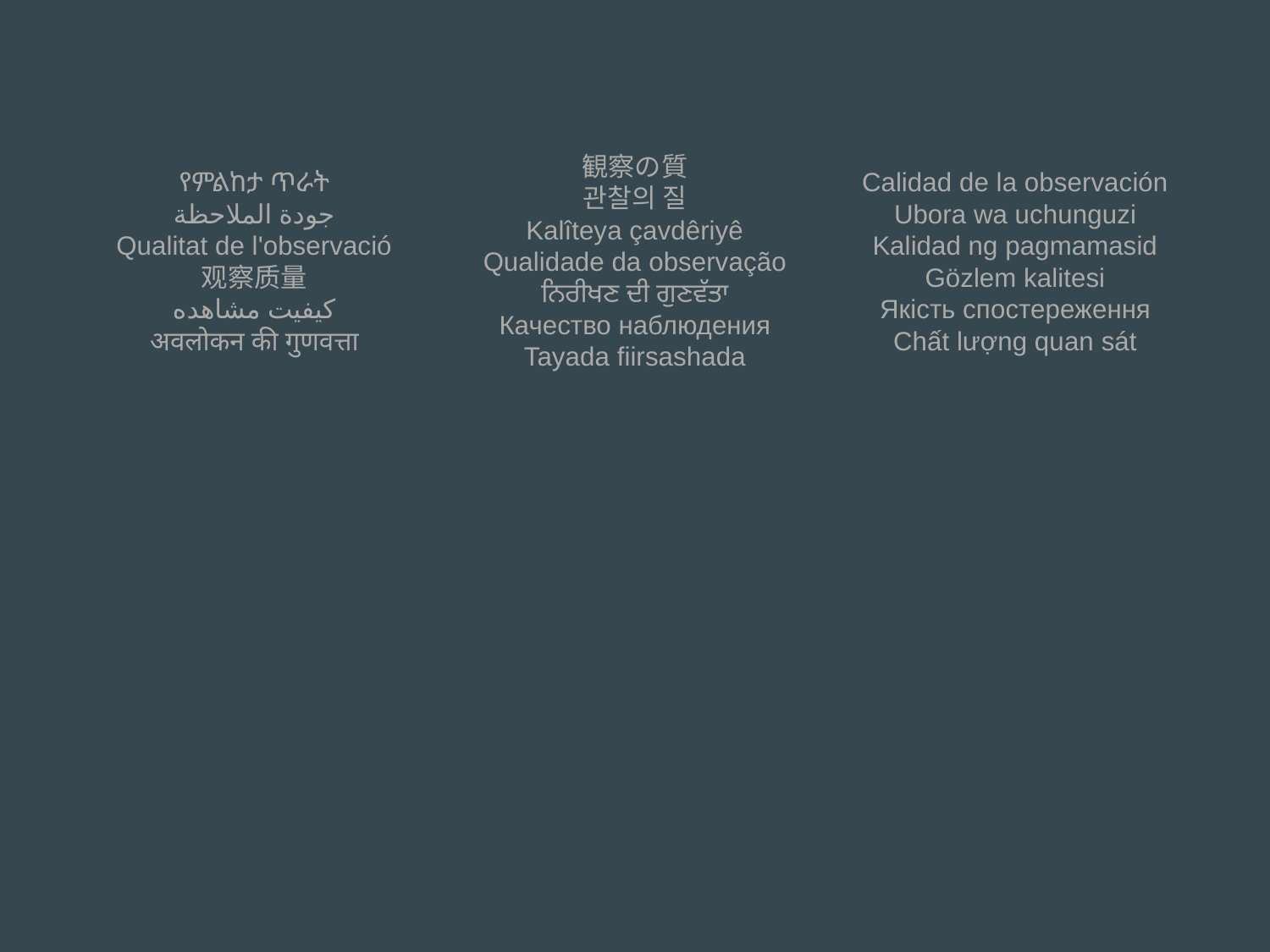

የምልከታ ጥራት
جودة الملاحظة
Qualitat de l'observació
观察质量
کیفیت مشاهده
अवलोकन की गुणवत्ता
観察の質
관찰의 질
Kalîteya çavdêriyê
Qualidade da observação
ਨਿਰੀਖਣ ਦੀ ਗੁਣਵੱਤਾ
Качество наблюдения
Tayada fiirsashada
Calidad de la observación
Ubora wa uchunguzi
Kalidad ng pagmamasid
Gözlem kalitesi
Якість спостереження
Chất lượng quan sát